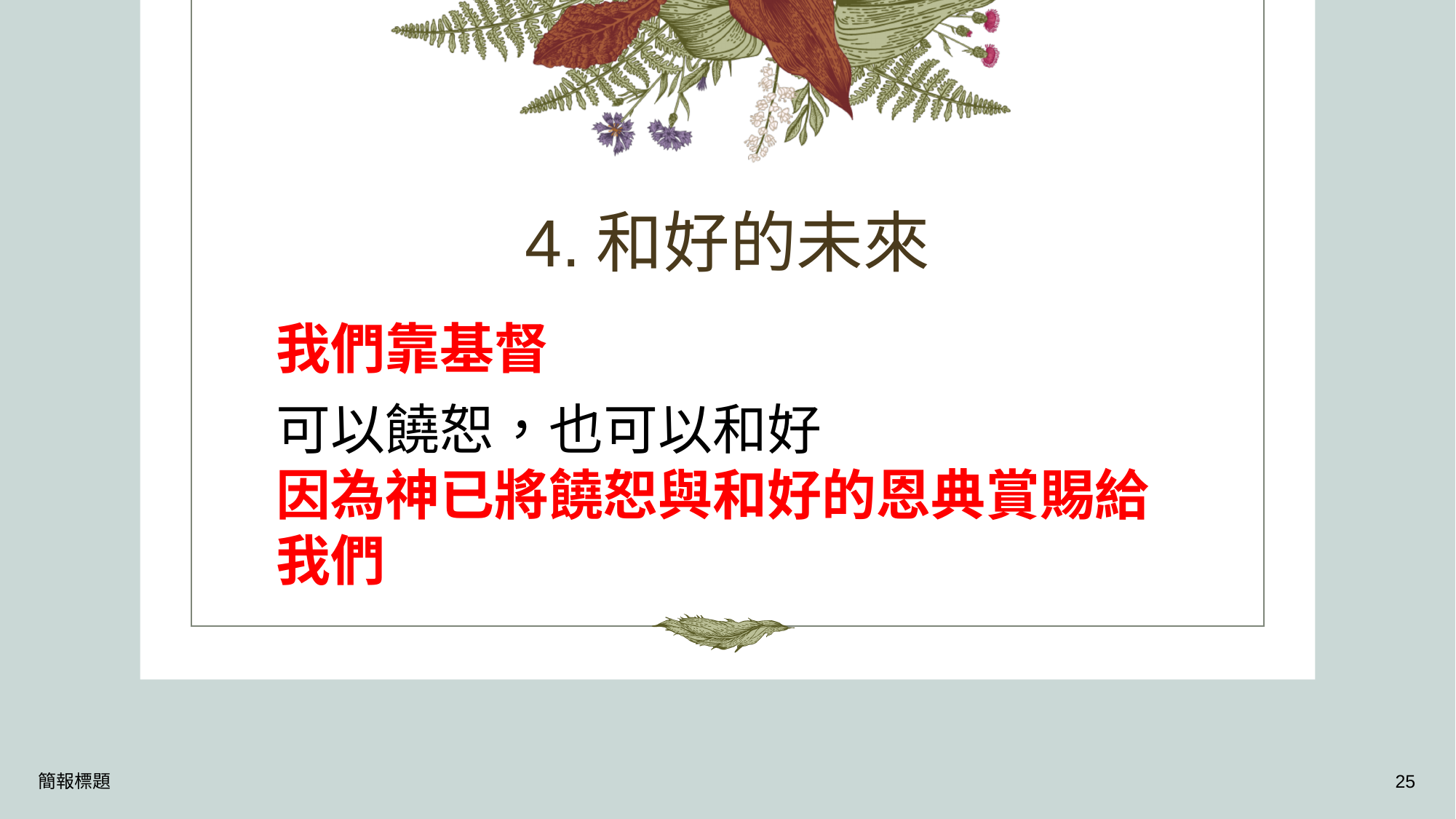

# 4.和好的未來
我們靠基督
可以饒恕，也可以和好
因為神已將饒恕與和好的恩典賞賜給我們
簡報標題
25